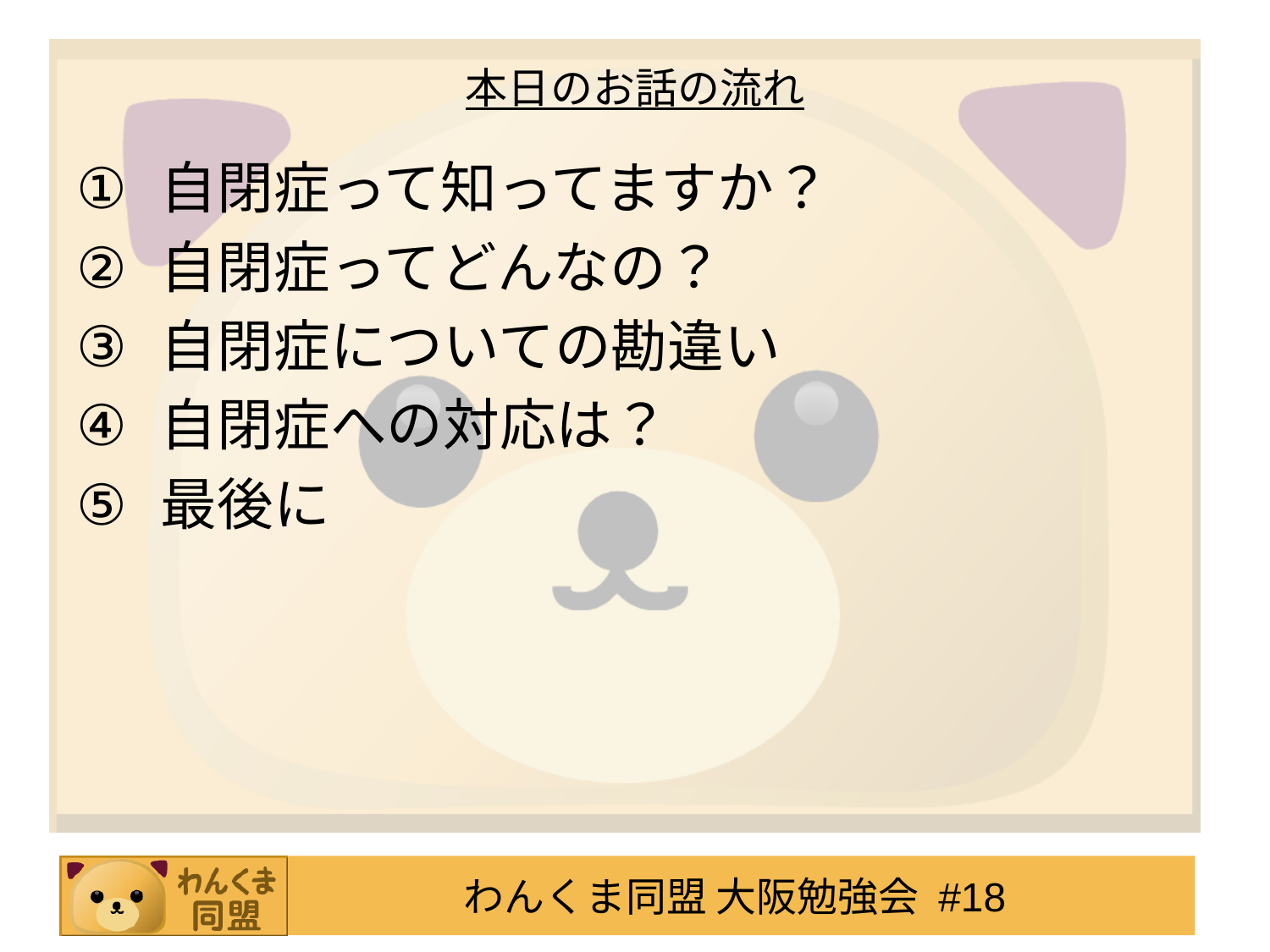

# 本日のお話の流れ
自閉症って知ってますか？
自閉症ってどんなの？
自閉症についての勘違い
自閉症への対応は？
最後に